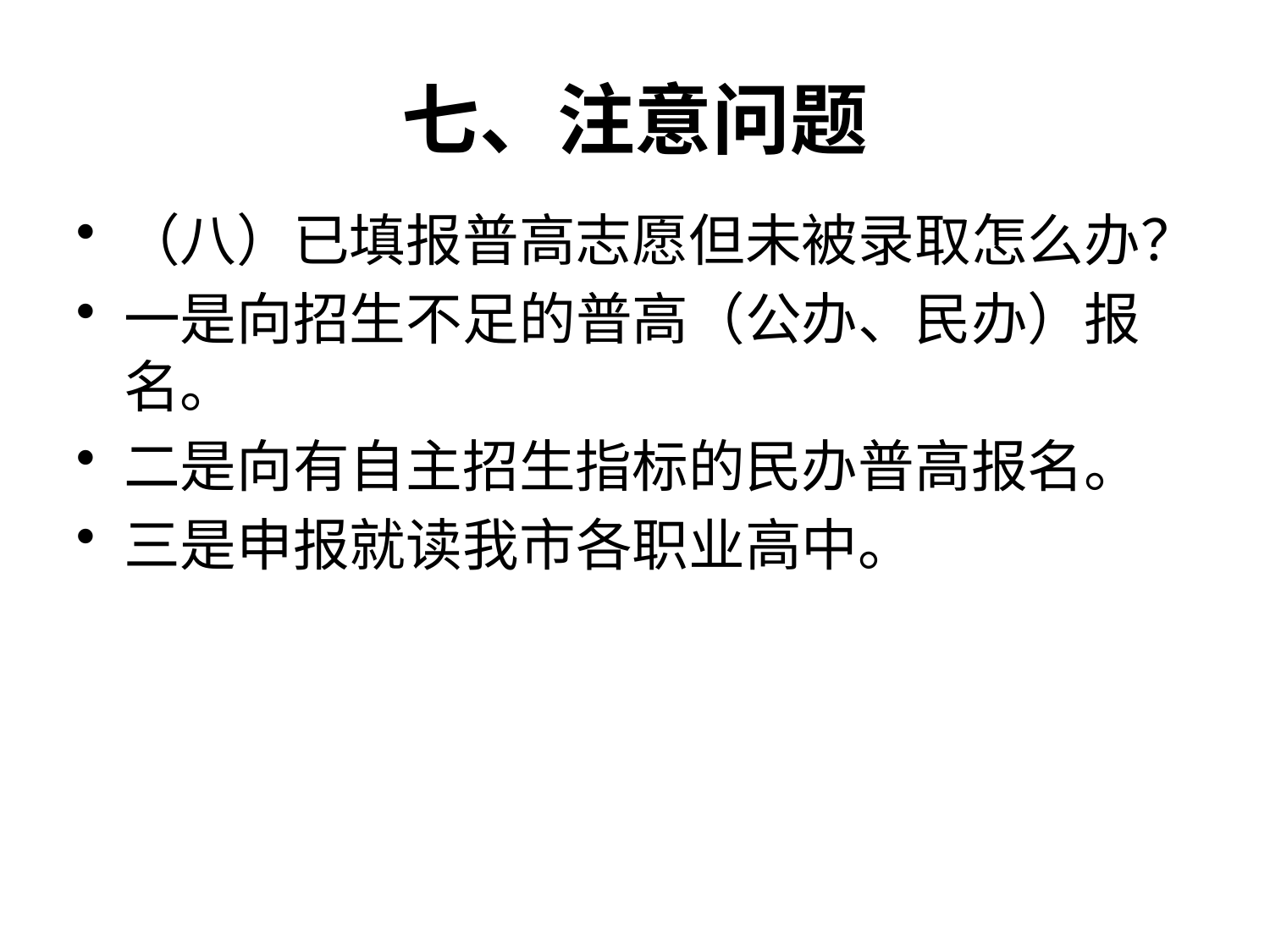

# 七、注意问题
（八）已填报普高志愿但未被录取怎么办？
一是向招生不足的普高（公办、民办）报名。
二是向有自主招生指标的民办普高报名。
三是申报就读我市各职业高中。